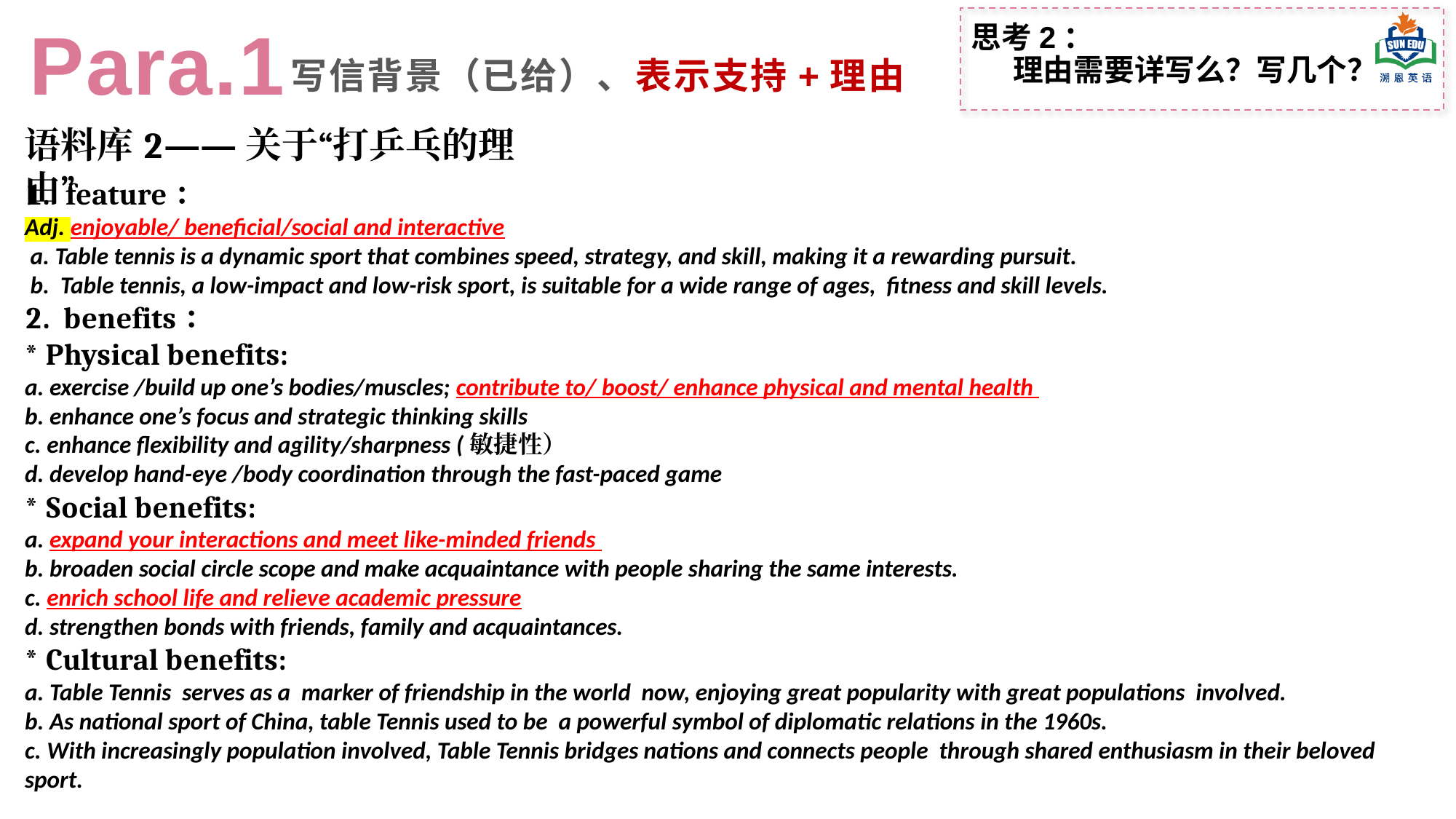

Para.1
写信背景（已给）、表示支持+理由
思考2：
     理由需要详写么？写几个？
语料库2——关于“打乒乓的理由”
feature：
Adj. enjoyable/ beneficial/social and interactive
 a. Table tennis is a dynamic sport that combines speed, strategy, and skill, making it a rewarding pursuit.
 b.  Table tennis, a low-impact and low-risk sport, is suitable for a wide range of ages,  fitness and skill levels.
2.  benefits：
* Physical benefits:
a. exercise /build up one’s bodies/muscles; contribute to/ boost/ enhance physical and mental health
b. enhance one’s focus and strategic thinking skills
c. enhance flexibility and agility/sharpness (敏捷性）
d. develop hand-eye /body coordination through the fast-paced game
* Social benefits:
a. expand your interactions and meet like-minded friends
b. broaden social circle scope and make acquaintance with people sharing the same interests.
c. enrich school life and relieve academic pressure
d. strengthen bonds with friends, family and acquaintances.
* Cultural benefits:
a. Table Tennis  serves as a  marker of friendship in the world  now, enjoying great popularity with great populations  involved.
b. As national sport of China, table Tennis used to be  a powerful symbol of diplomatic relations in the 1960s.
c. With increasingly population involved, Table Tennis bridges nations and connects people  through shared enthusiasm in their beloved sport.